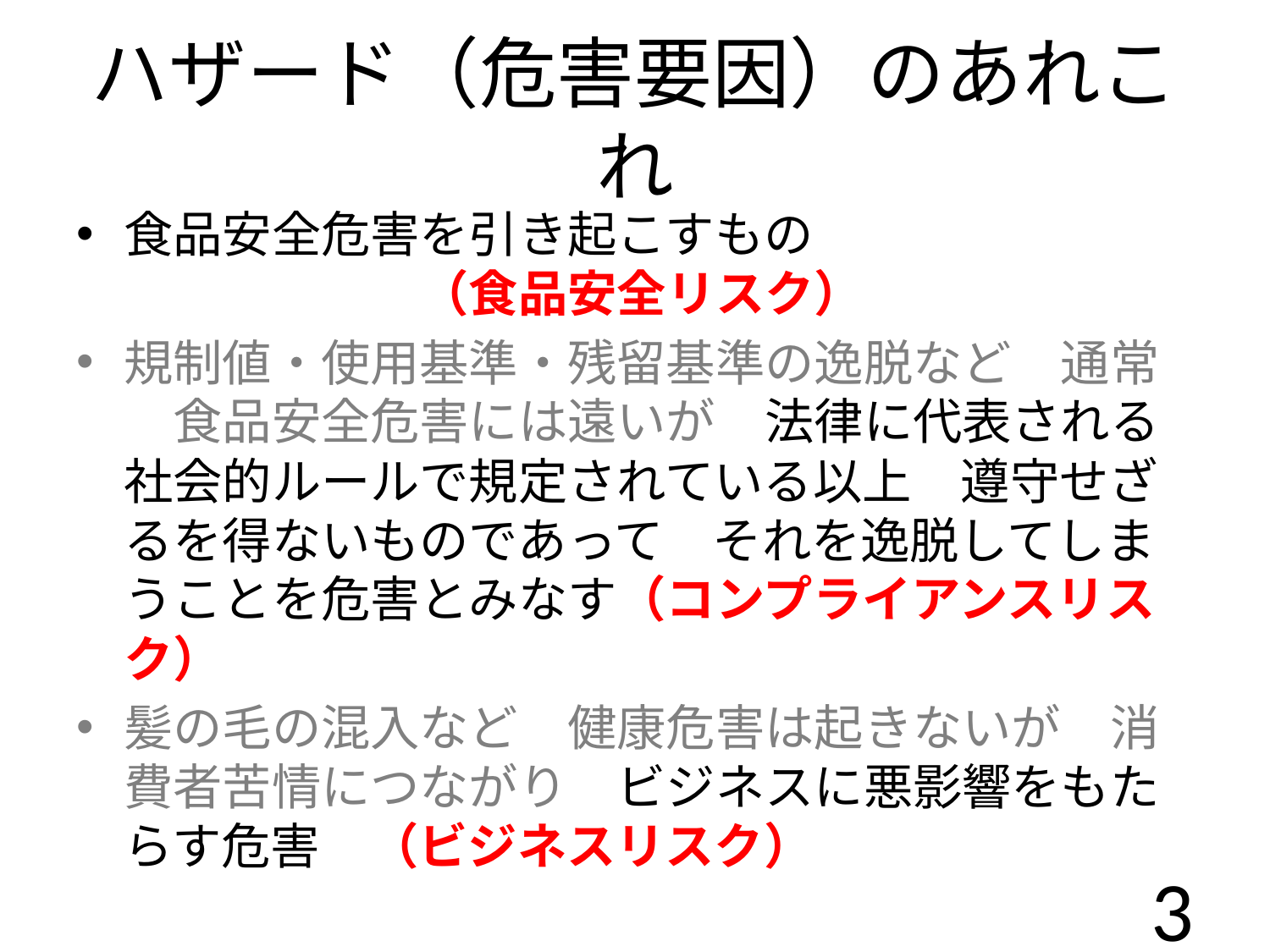

# ハザード（危害要因）のあれこれ
食品安全危害を引き起こすもの　　　　　　　　　　　　　（食品安全リスク）
規制値・使用基準・残留基準の逸脱など　通常　食品安全危害には遠いが　法律に代表される社会的ルールで規定されている以上　遵守せざるを得ないものであって　それを逸脱してしまうことを危害とみなす（コンプライアンスリスク）
髪の毛の混入など　健康危害は起きないが　消費者苦情につながり　ビジネスに悪影響をもたらす危害　（ビジネスリスク）
3